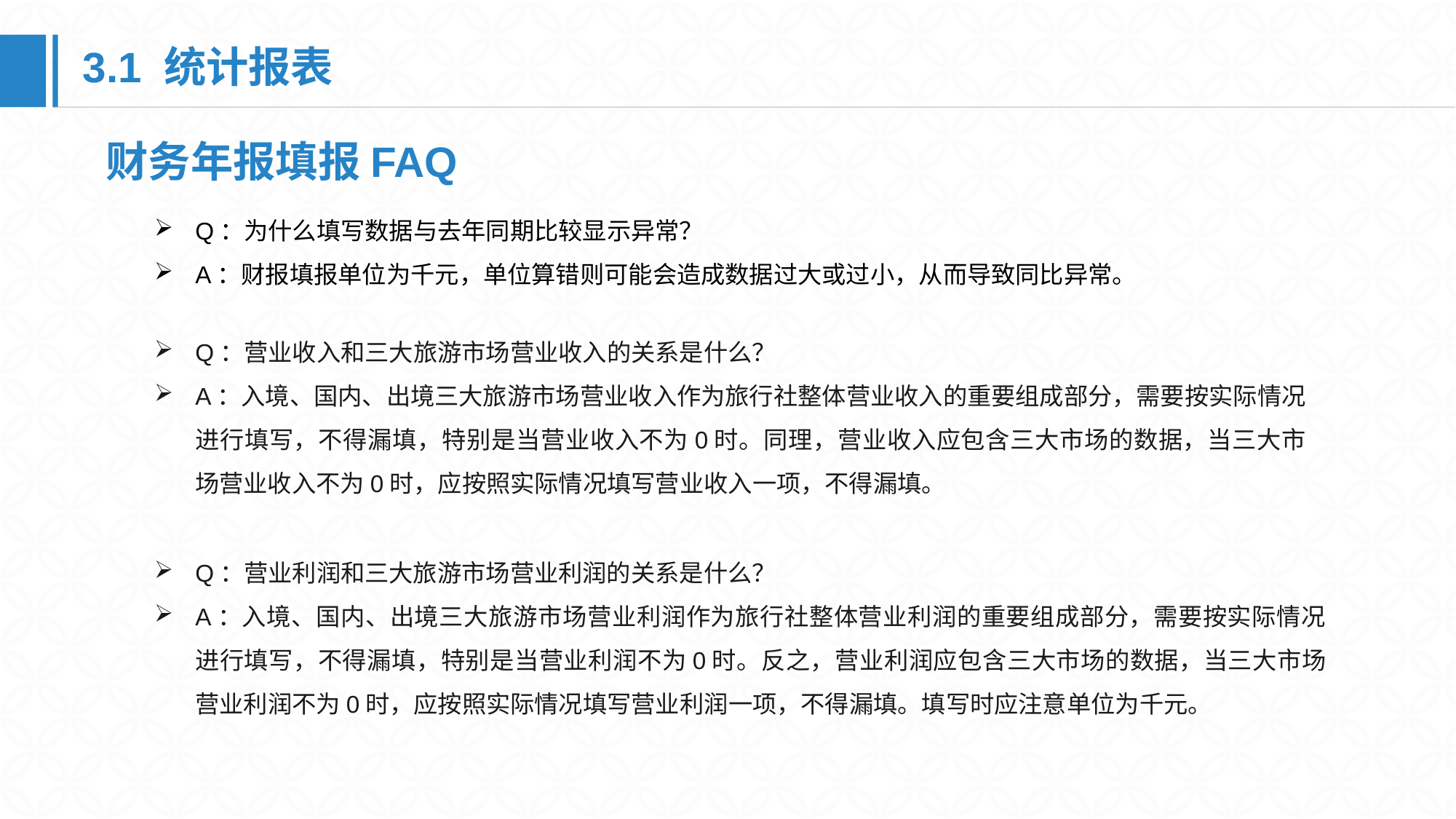

3.1 统计报表
财务年报填报FAQ
Q：为什么填写数据与去年同期比较显示异常？
A：财报填报单位为千元，单位算错则可能会造成数据过大或过小，从而导致同比异常。
Q：营业收入和三大旅游市场营业收入的关系是什么？
A：入境、国内、出境三大旅游市场营业收入作为旅行社整体营业收入的重要组成部分，需要按实际情况进行填写，不得漏填，特别是当营业收入不为0时。同理，营业收入应包含三大市场的数据，当三大市场营业收入不为0时，应按照实际情况填写营业收入一项，不得漏填。
Q：营业利润和三大旅游市场营业利润的关系是什么？
A：入境、国内、出境三大旅游市场营业利润作为旅行社整体营业利润的重要组成部分，需要按实际情况进行填写，不得漏填，特别是当营业利润不为0时。反之，营业利润应包含三大市场的数据，当三大市场营业利润不为0时，应按照实际情况填写营业利润一项，不得漏填。填写时应注意单位为千元。